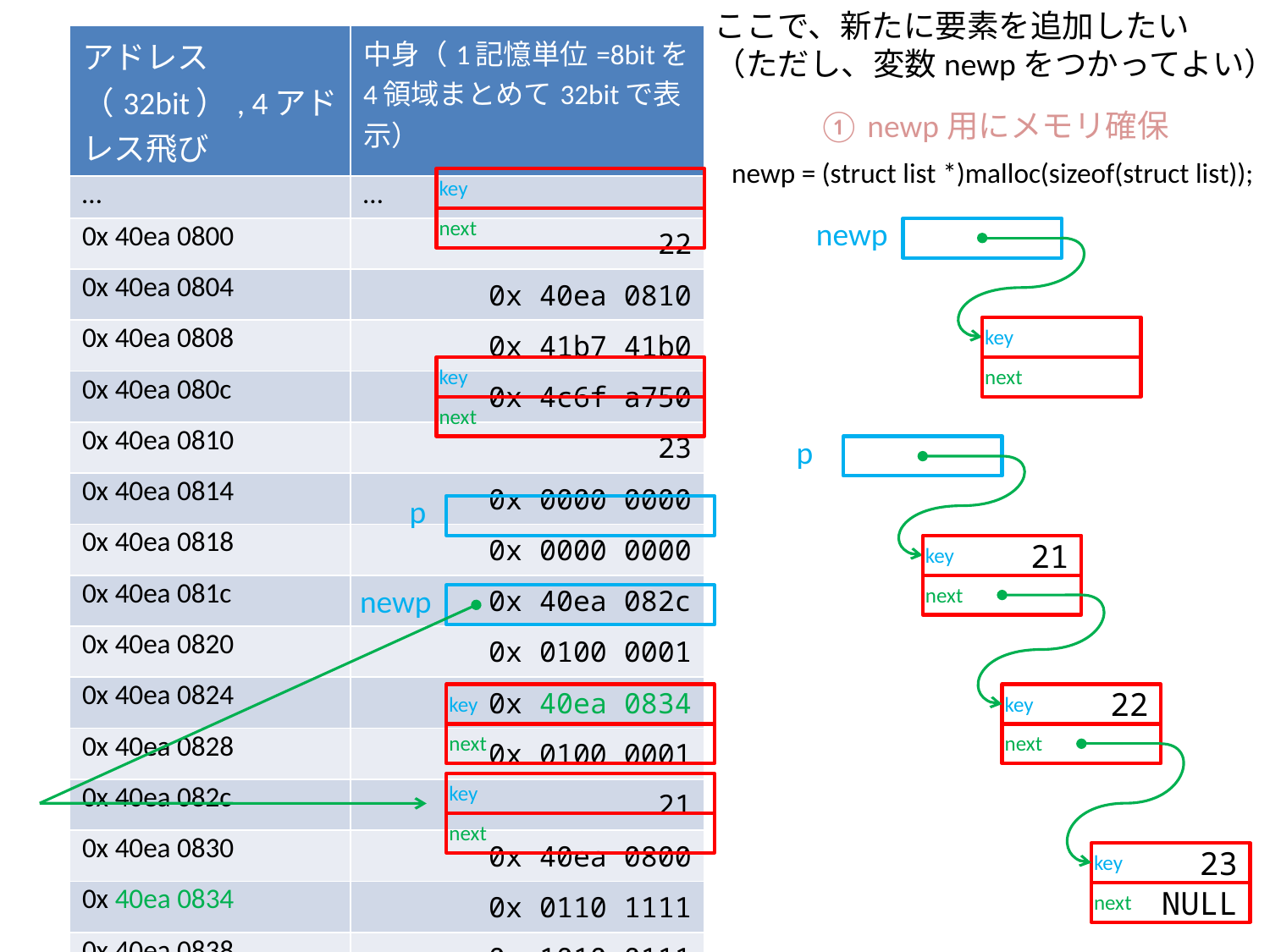

ここで、新たに要素を追加したい
（ただし、変数newpをつかってよい）
| アドレス（32bit）, 4アドレス飛び | 中身（1記憶単位=8bitを4領域まとめて32bitで表示） |
| --- | --- |
| … | … |
| 0x 40ea 0800 | 22 |
| 0x 40ea 0804 | 0x 40ea 0810 |
| 0x 40ea 0808 | 0x 41b7 41b0 |
| 0x 40ea 080c | 0x 4c6f a750 |
| 0x 40ea 0810 | 23 |
| 0x 40ea 0814 | 0x 0000 0000 |
| 0x 40ea 0818 | 0x 0000 0000 |
| 0x 40ea 081c | 0x 40ea 082c |
| 0x 40ea 0820 | 0x 0100 0001 |
| 0x 40ea 0824 | 0x 40ea 0834 |
| 0x 40ea 0828 | 0x 0100 0001 |
| 0x 40ea 082c | 21 |
| 0x 40ea 0830 | 0x 40ea 0800 |
| 0x 40ea 0834 | 0x 0110 1111 |
| 0x 40ea 0838 | 0x 1010 0111 |
| 0x 40ea 083c | 0x 0101 0000 |
| … | … |
① newp用にメモリ確保
newp = (struct list *)malloc(sizeof(struct list));
key

next

newp

key

key

next

next

p

p

key
21
newp
next

key

key
22
next

next

key

next

key
23
next
NULL